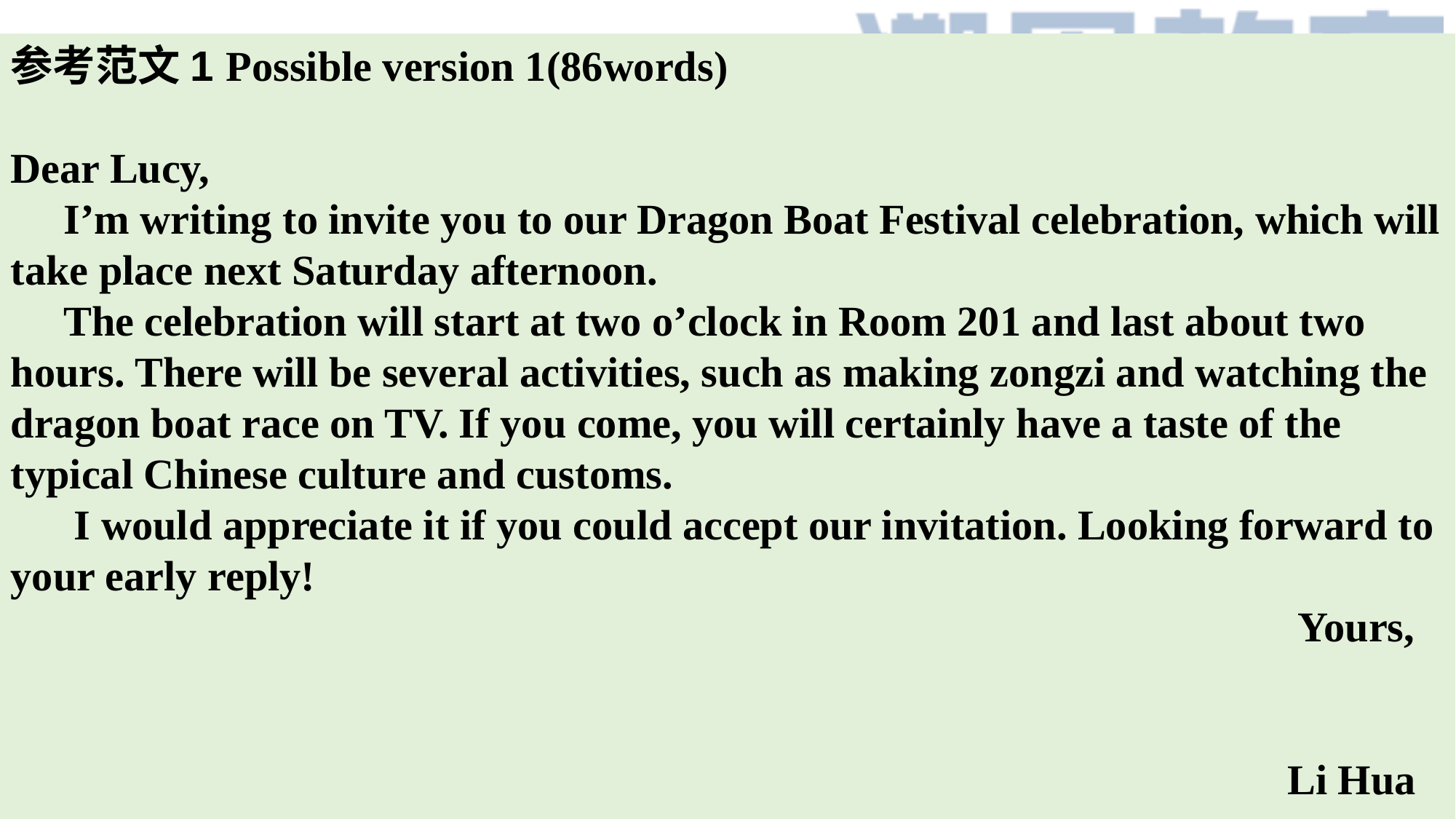

参考范文1 Possible version 1(86words)
Dear Lucy,     I’m writing to invite you to our Dragon Boat Festival celebration, which will take place next Saturday afternoon.     The celebration will start at two o’clock in Room 201 and last about two hours. There will be several activities, such as making zongzi and watching the dragon boat race on TV. If you come, you will certainly have a taste of the typical Chinese culture and customs.      I would appreciate it if you could accept our invitation. Looking forward to your early reply!                                                                                                                          Yours,
                                                                                                                         Li Hua